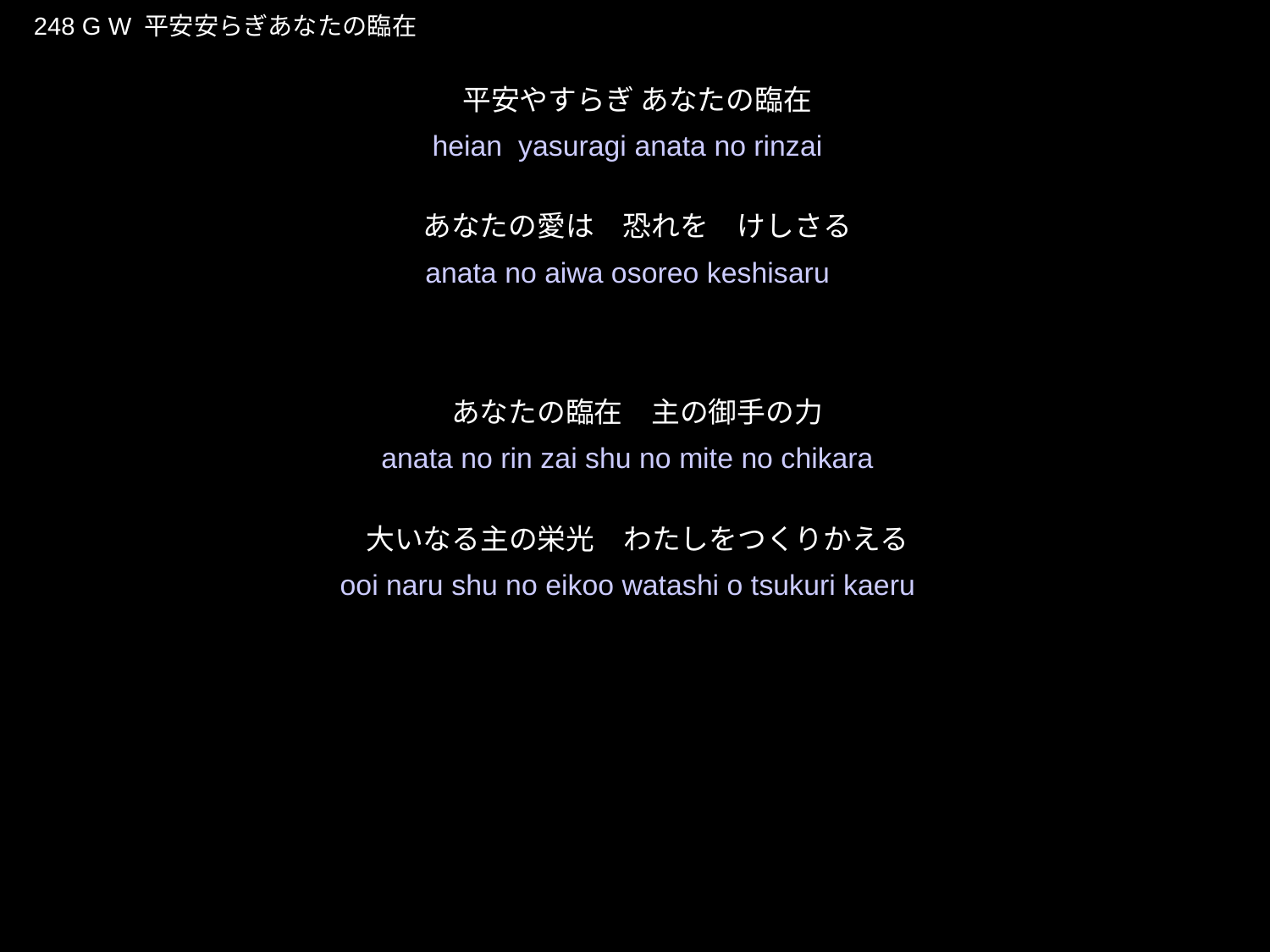

へいあんやすらぎあなたのりんざい
★W
248 G W 平安安らぎあなたの臨在
平安やすらぎ あなたの臨在
あなたの愛は　恐れを　けしさる
あなたの臨在　主の御手の力
大いなる主の栄光　わたしをつくりかえる
★２
heian  yasuragi anata no rinzai
anata no aiwa osoreo keshisaru
anata no rin zai shu no mite no chikara
ooi naru shu no eikoo watashi o tsukuri kaeru